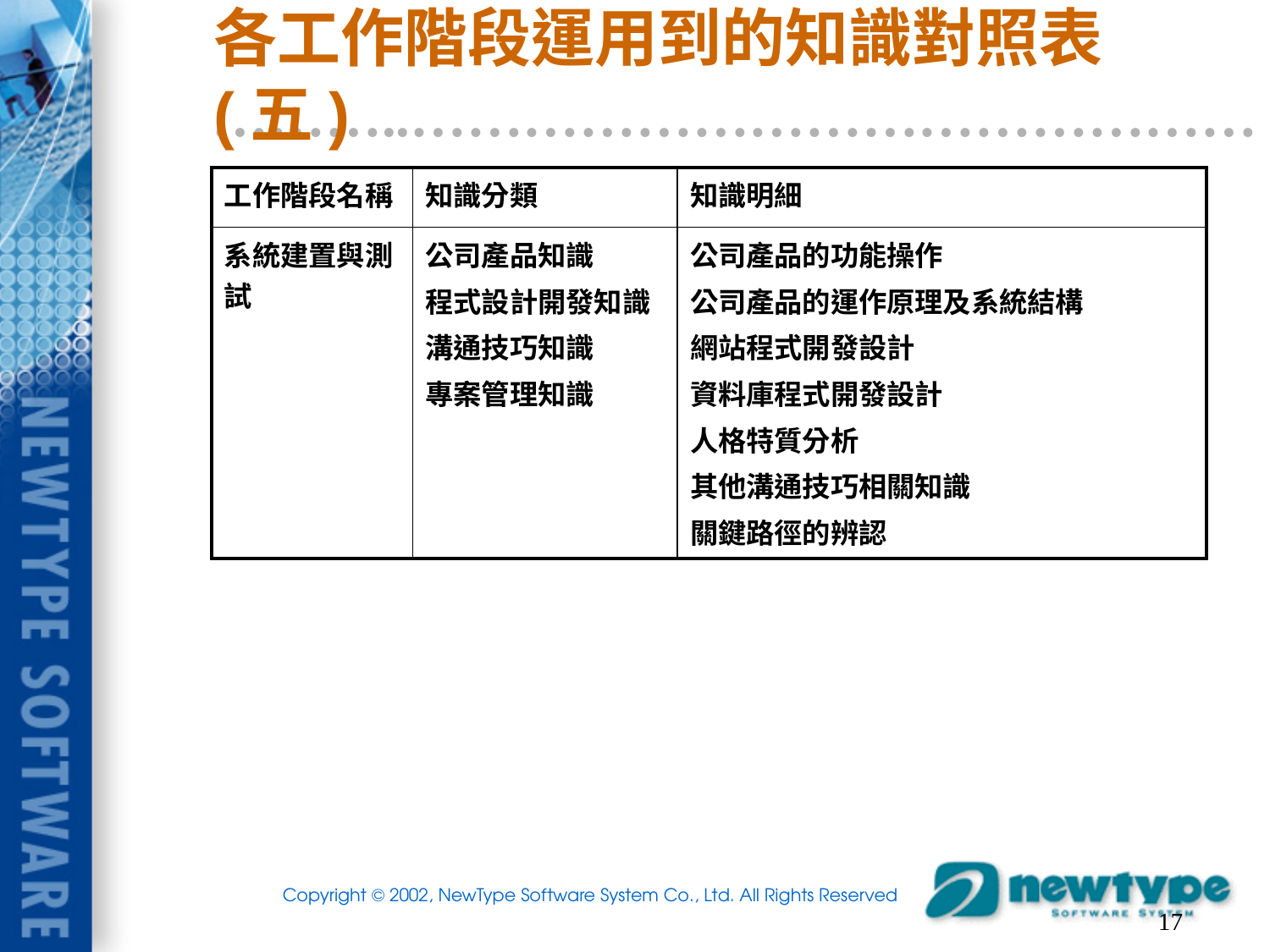

# 各工作階段運用到的知識對照表 (五)
| 工作階段名稱 | 知識分類 | 知識明細 |
| --- | --- | --- |
| 系統建置與測試 | 公司產品知識 程式設計開發知識 溝通技巧知識 專案管理知識 | 公司產品的功能操作 公司產品的運作原理及系統結構 網站程式開發設計 資料庫程式開發設計 人格特質分析 其他溝通技巧相關知識 關鍵路徑的辨認 |

17